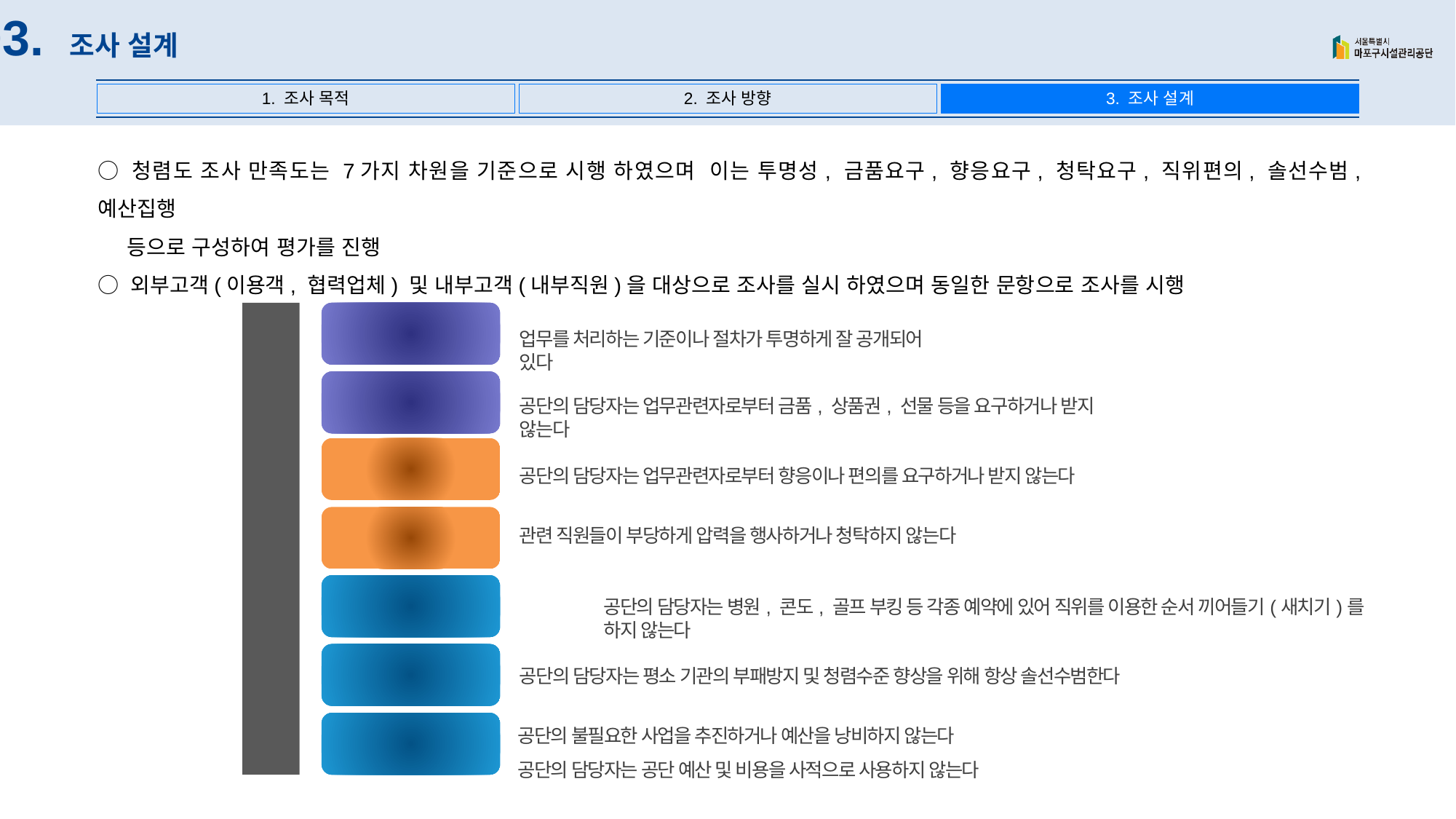

03. 조사 설계
2. 조사 방향
1. 조사 목적
3. 조사 설계
○ 청렴도 조사 만족도는 7가지 차원을 기준으로 시행 하였으며  이는 투명성, 금품요구, 향응요구, 청탁요구, 직위편의, 솔선수범, 예산집행
    등으로 구성하여 평가를 진행
○ 외부고객(이용객, 협력업체) 및 내부고객(내부직원)을 대상으로 조사를 실시 하였으며 동일한 문항으로 조사를 시행

투명성
업무를 처리하는 기준이나 절차가 투명하게 잘 공개되어 있다

금품요구
공단의 담당자는 업무관련자로부터 금품, 상품권, 선물 등을 요구하거나 받지 않는다
청
렴
도

측
정

모
델

향응요구
공단의 담당자는 업무관련자로부터 향응이나 편의를 요구하거나 받지 않는다

청탁요구

관련 직원들이 부당하게 압력을 행사하거나 청탁하지 않는다

직위편의

솔선수범
공단의 담당자는 평소 기관의 부패방지 및 청렴수준 향상을 위해 항상 솔선수범한다
공단의 불필요한 사업을 추진하거나 예산을 낭비하지 않는다
공단의 담당자는 공단 예산 및 비용을 사적으로 사용하지 않는다

예산집행
공단의 담당자는 병원, 콘도, 골프 부킹 등 각종 예약에 있어 직위를 이용한 순서 끼어들기(새치기)를 하지 않는다